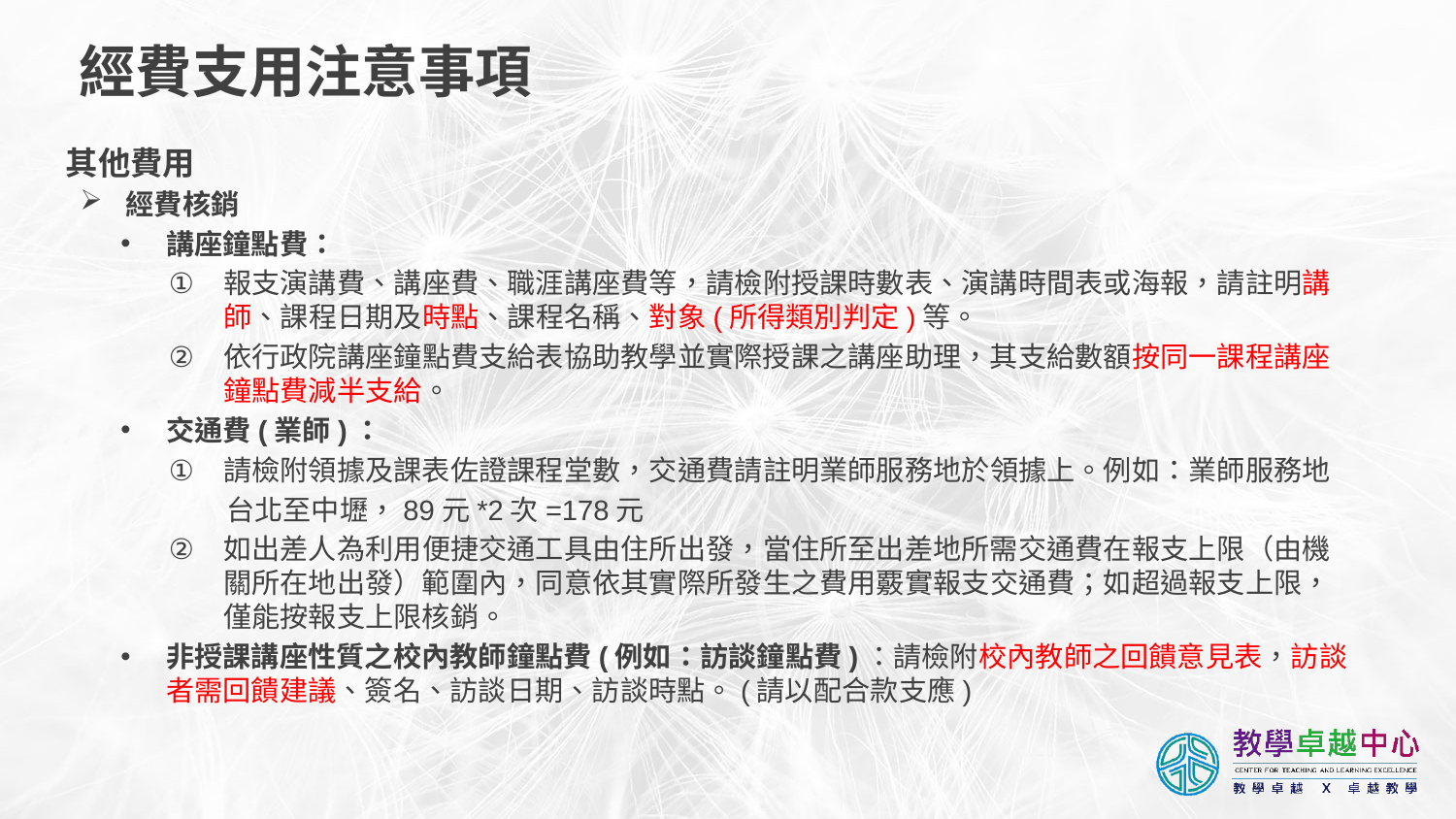

# 經費支用注意事項
其他費用
經費核銷
講座鐘點費：
報支演講費、講座費、職涯講座費等，請檢附授課時數表、演講時間表或海報，請註明講師、課程日期及時點、課程名稱、對象(所得類別判定)等。
依行政院講座鐘點費支給表協助教學並實際授課之講座助理，其支給數額按同一課程講座鐘點費減半支給。
交通費(業師)：
請檢附領據及課表佐證課程堂數，交通費請註明業師服務地於領據上。例如：業師服務地
        台北至中壢，89元*2次=178元
如出差人為利用便捷交通工具由住所出發，當住所至出差地所需交通費在報支上限（由機關所在地出發）範圍內，同意依其實際所發生之費用覈實報支交通費；如超過報支上限，僅能按報支上限核銷。
非授課講座性質之校內教師鐘點費(例如：訪談鐘點費)：請檢附校內教師之回饋意見表，訪談者需回饋建議、簽名、訪談日期、訪談時點。(請以配合款支應)